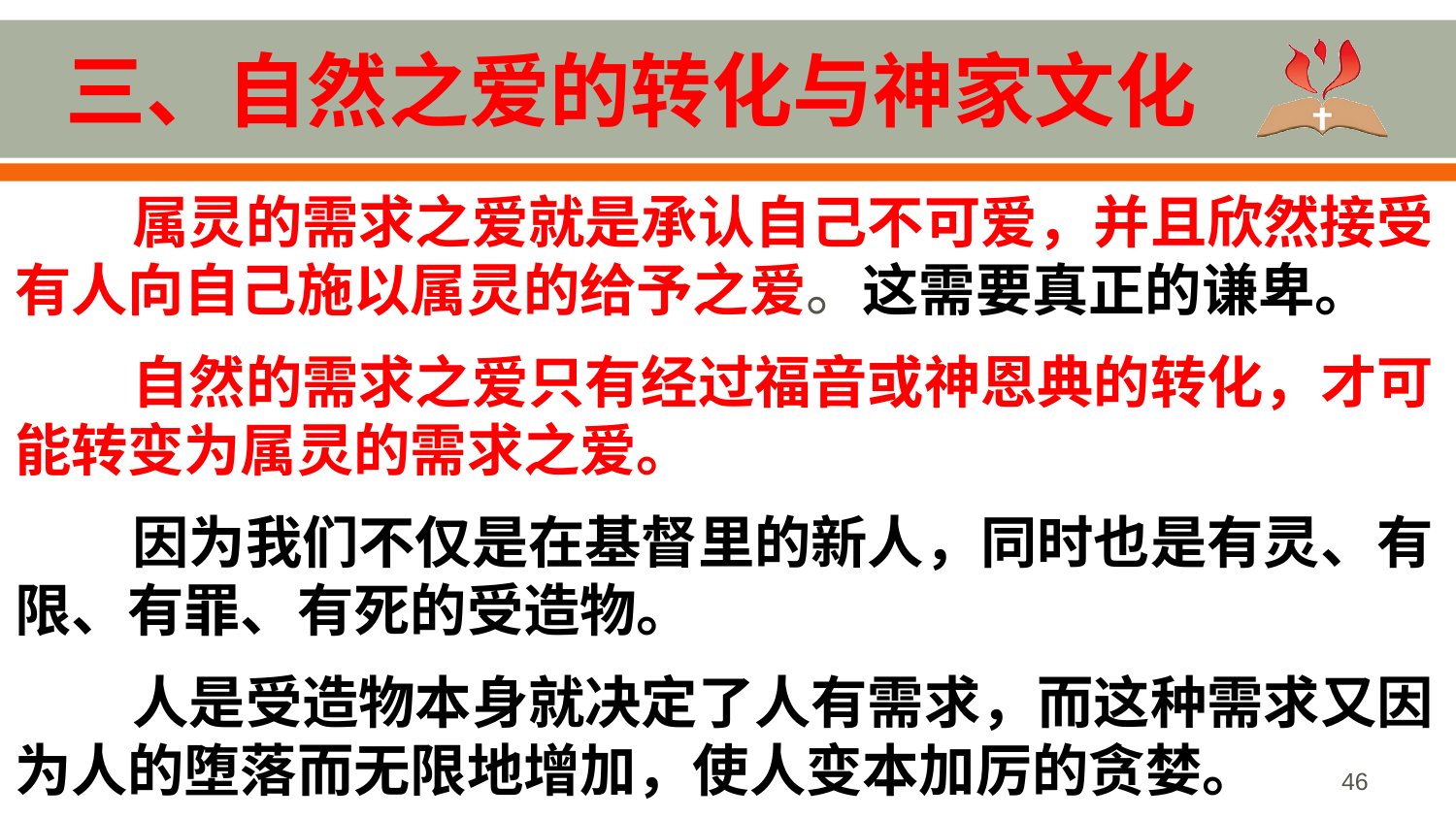

# 三、自然之爱的转化与神家文化
属灵的需求之爱就是承认自己不可爱，并且欣然接受有人向自己施以属灵的给予之爱。这需要真正的谦卑。
自然的需求之爱只有经过福音或神恩典的转化，才可能转变为属灵的需求之爱。
因为我们不仅是在基督里的新人，同时也是有灵、有限、有罪、有死的受造物。
人是受造物本身就决定了人有需求，而这种需求又因为人的堕落而无限地增加，使人变本加厉的贪婪。

46